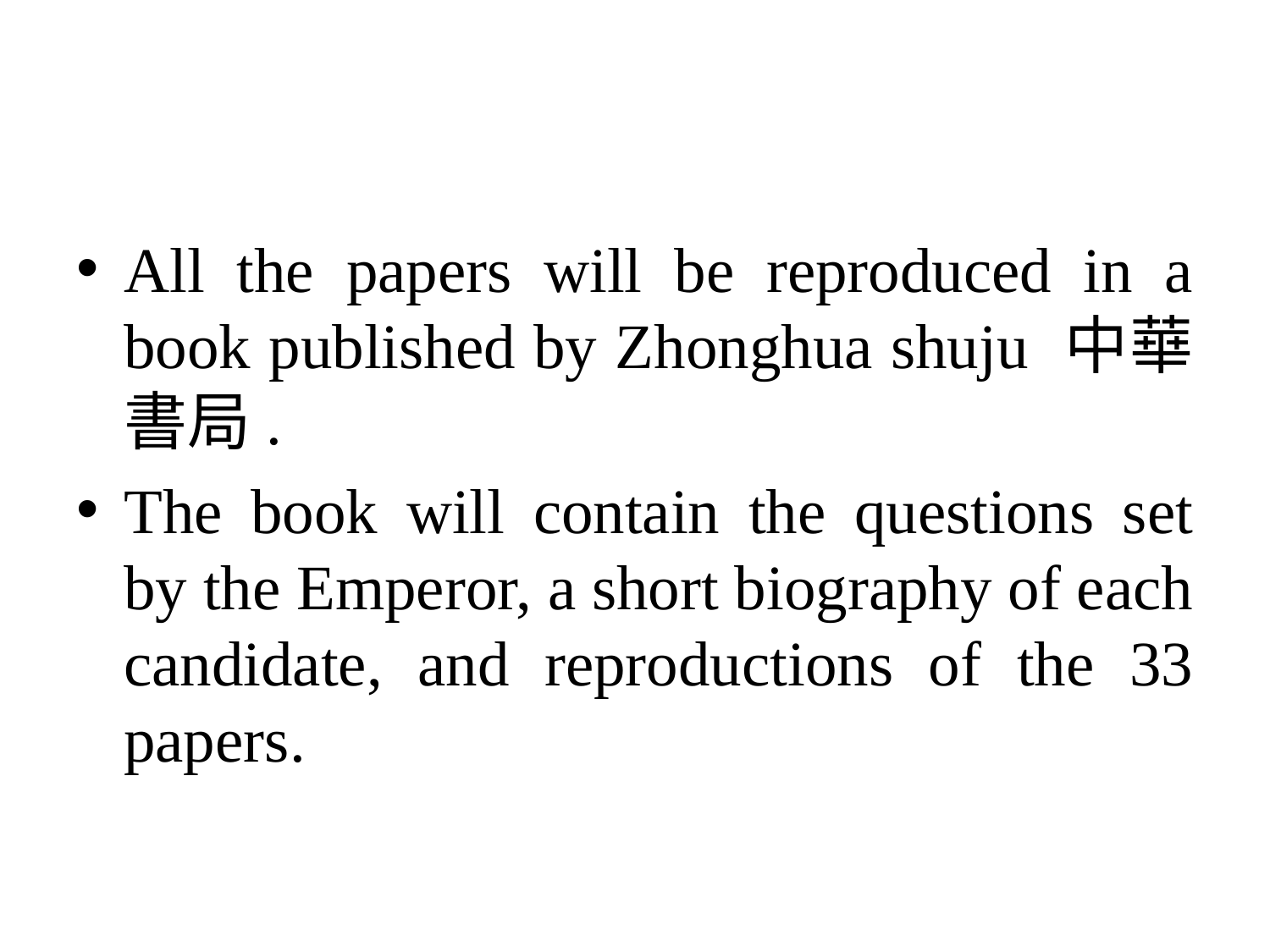

All the papers will be reproduced in a book published by Zhonghua shuju 中華書局.
The book will contain the questions set by the Emperor, a short biography of each candidate, and reproductions of the 33 papers.